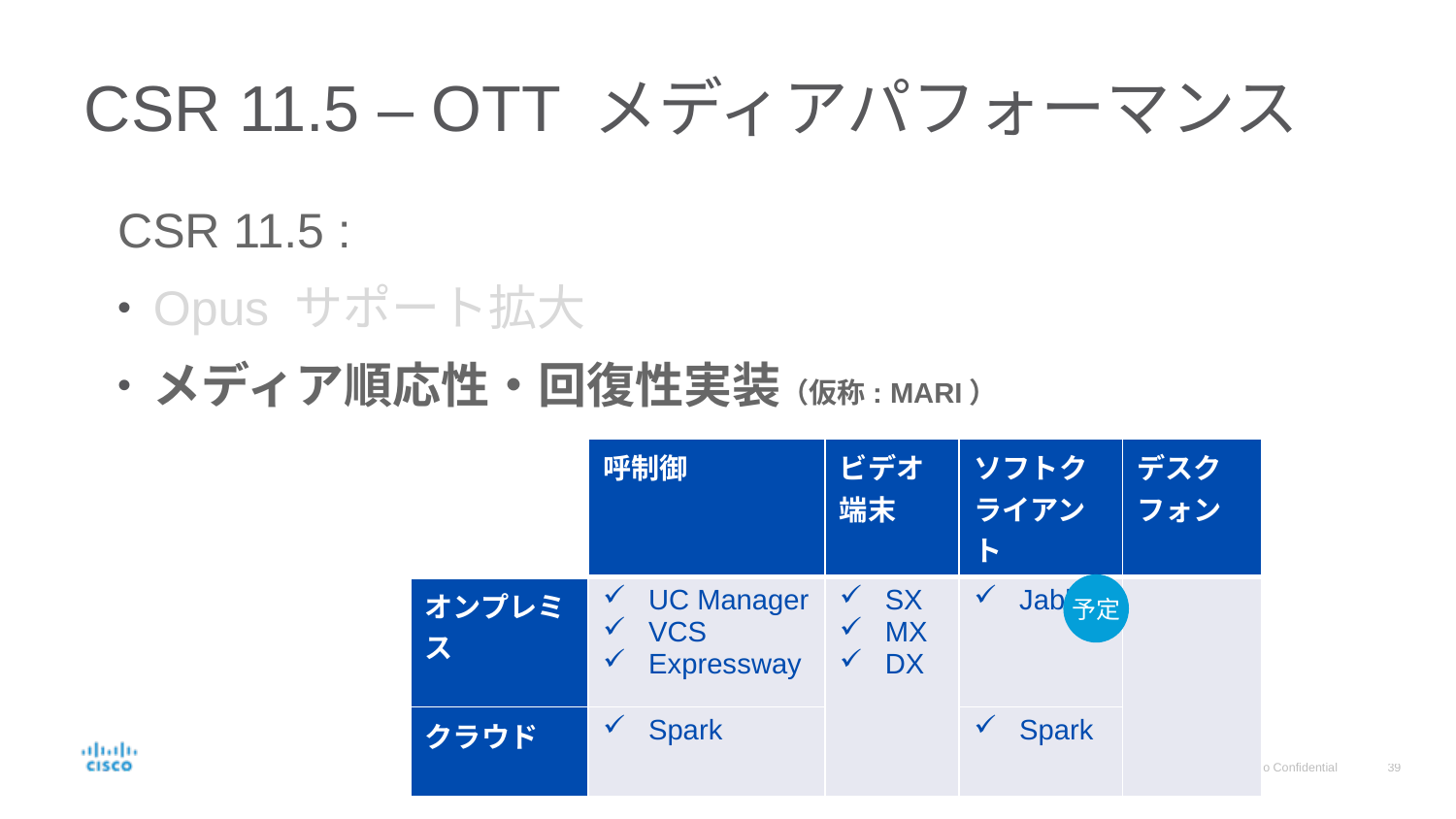

# CSR 11.5 – OTT メディアパフォーマンス
CSR 11.5 :
Opus サポート拡大
メディア順応性・回復性実装（仮称: MARI）
|  | 呼制御 | ビデオ 端末 | ソフトクライアント | デスクフォン |
| --- | --- | --- | --- | --- |
| オンプレミス | UC Manager VCS Expressway | SX MX DX | Jabber |  |
| クラウド | Spark |  | Spark |  |
予定